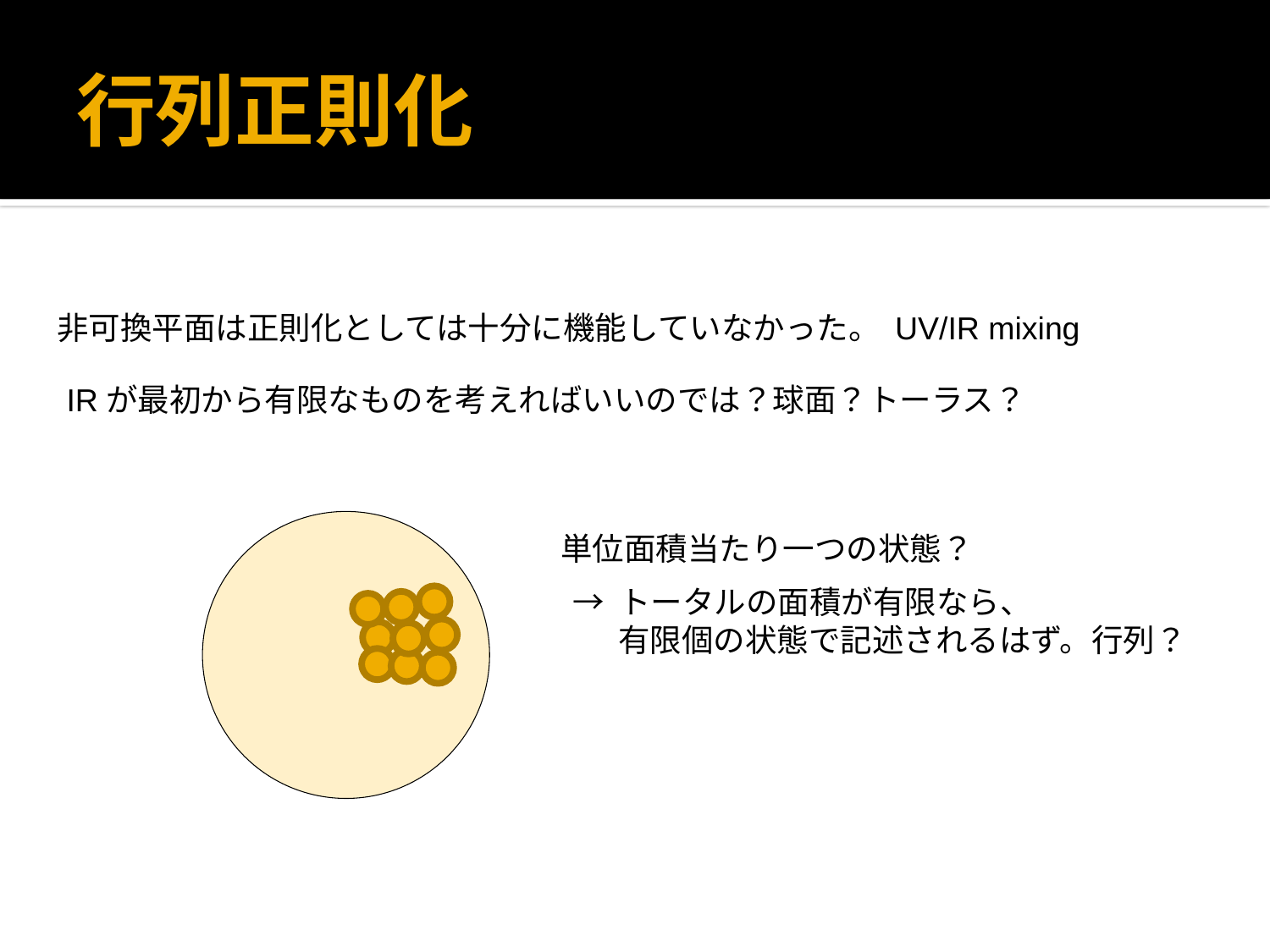

# 行列正則化
非可換平面は正則化としては十分に機能していなかった。 UV/IR mixing
IRが最初から有限なものを考えればいいのでは？球面？トーラス？

単位面積当たり一つの状態？
→ トータルの面積が有限なら、
　  有限個の状態で記述されるはず。行列？